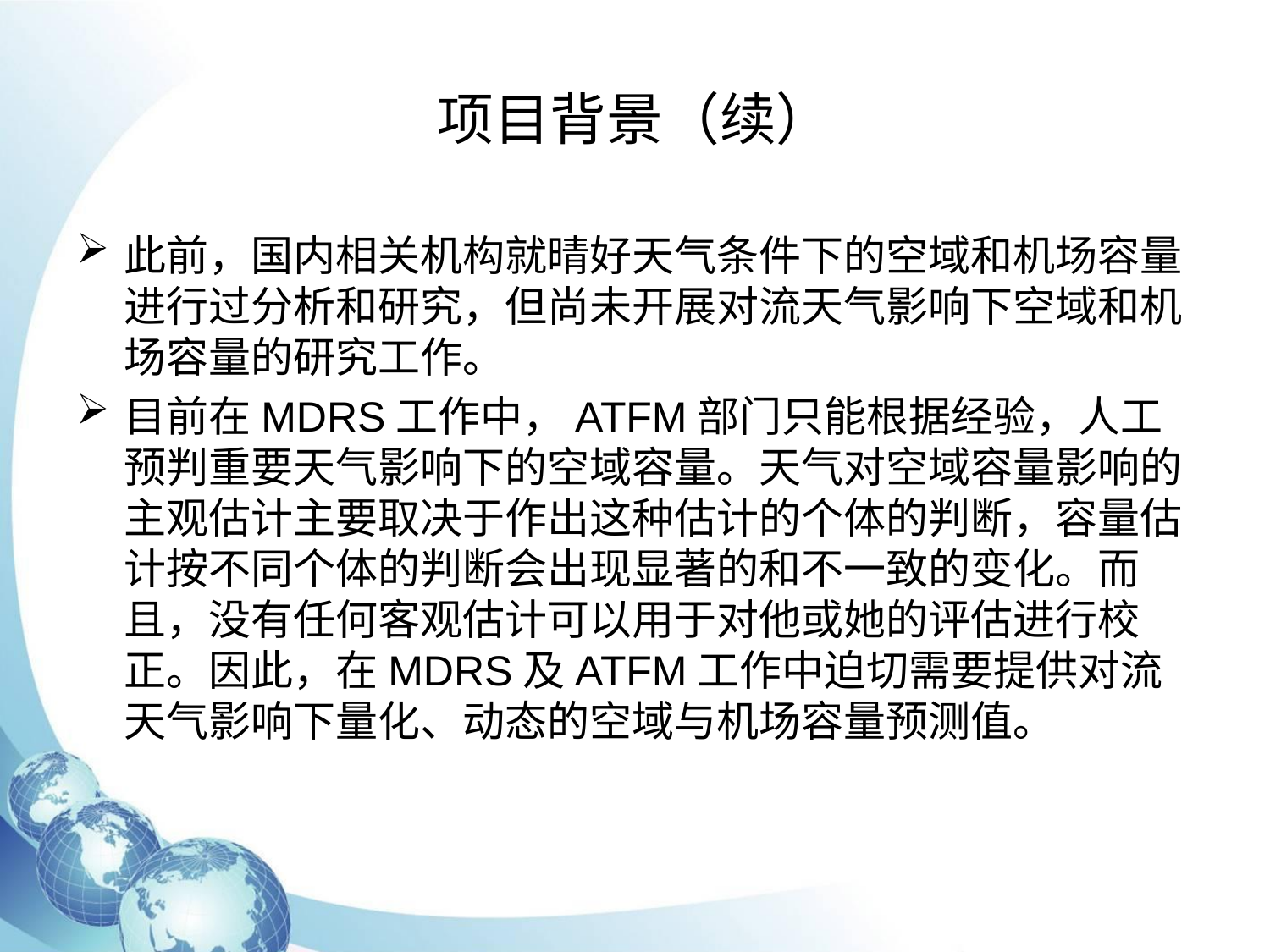

# 项目背景（续）
此前，国内相关机构就晴好天气条件下的空域和机场容量进行过分析和研究，但尚未开展对流天气影响下空域和机场容量的研究工作。
目前在MDRS工作中，ATFM部门只能根据经验，人工预判重要天气影响下的空域容量。天气对空域容量影响的主观估计主要取决于作出这种估计的个体的判断，容量估计按不同个体的判断会出现显著的和不一致的变化。而且，没有任何客观估计可以用于对他或她的评估进行校正。因此，在MDRS及ATFM工作中迫切需要提供对流天气影响下量化、动态的空域与机场容量预测值。